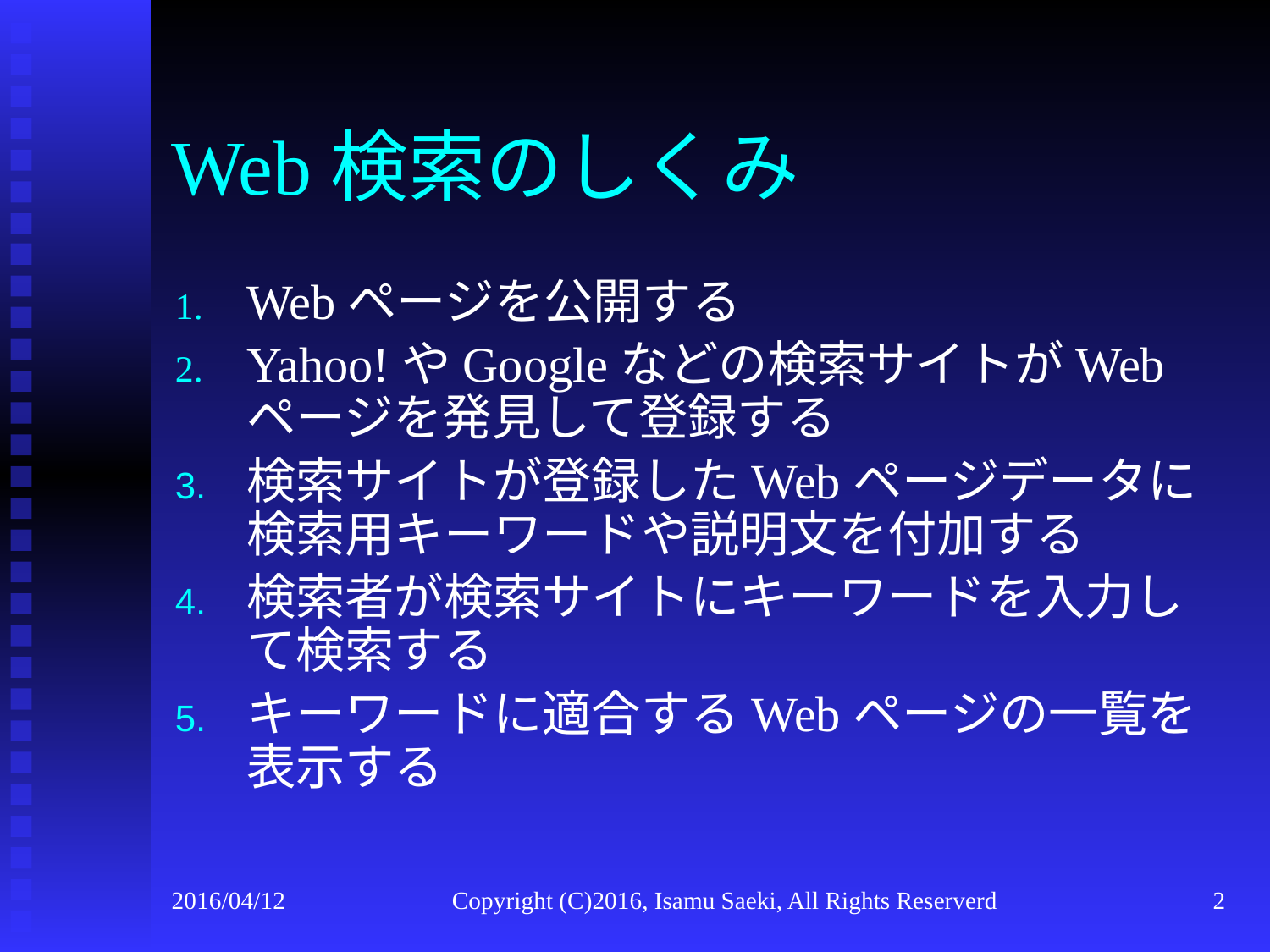

# Web検索のしくみ
Webページを公開する
Yahoo!やGoogleなどの検索サイトがWebページを発見して登録する
検索サイトが登録したWebページデータに検索用キーワードや説明文を付加する
検索者が検索サイトにキーワードを入力して検索する
キーワードに適合するWebページの一覧を表示する
2016/04/12
Copyright (C)2016, Isamu Saeki, All Rights Reserverd
2